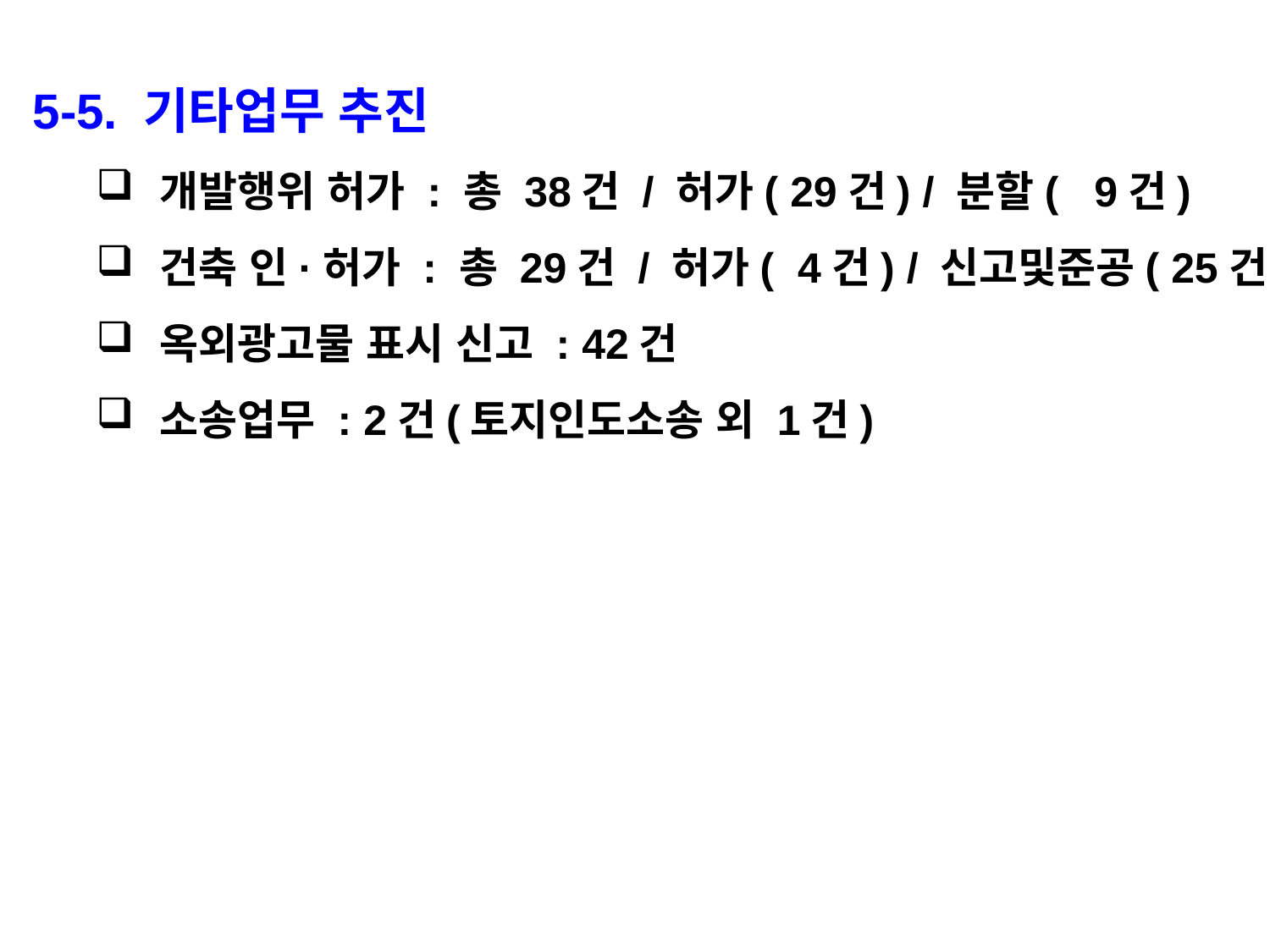

5-5. 기타업무 추진
개발행위 허가 : 총 38건 / 허가( 29건) / 분할(   9건)
건축 인·허가 : 총 29건 / 허가(  4건) / 신고및준공( 25건)
옥외광고물 표시 신고 : 42건
소송업무 : 2건(토지인도소송 외 1건)